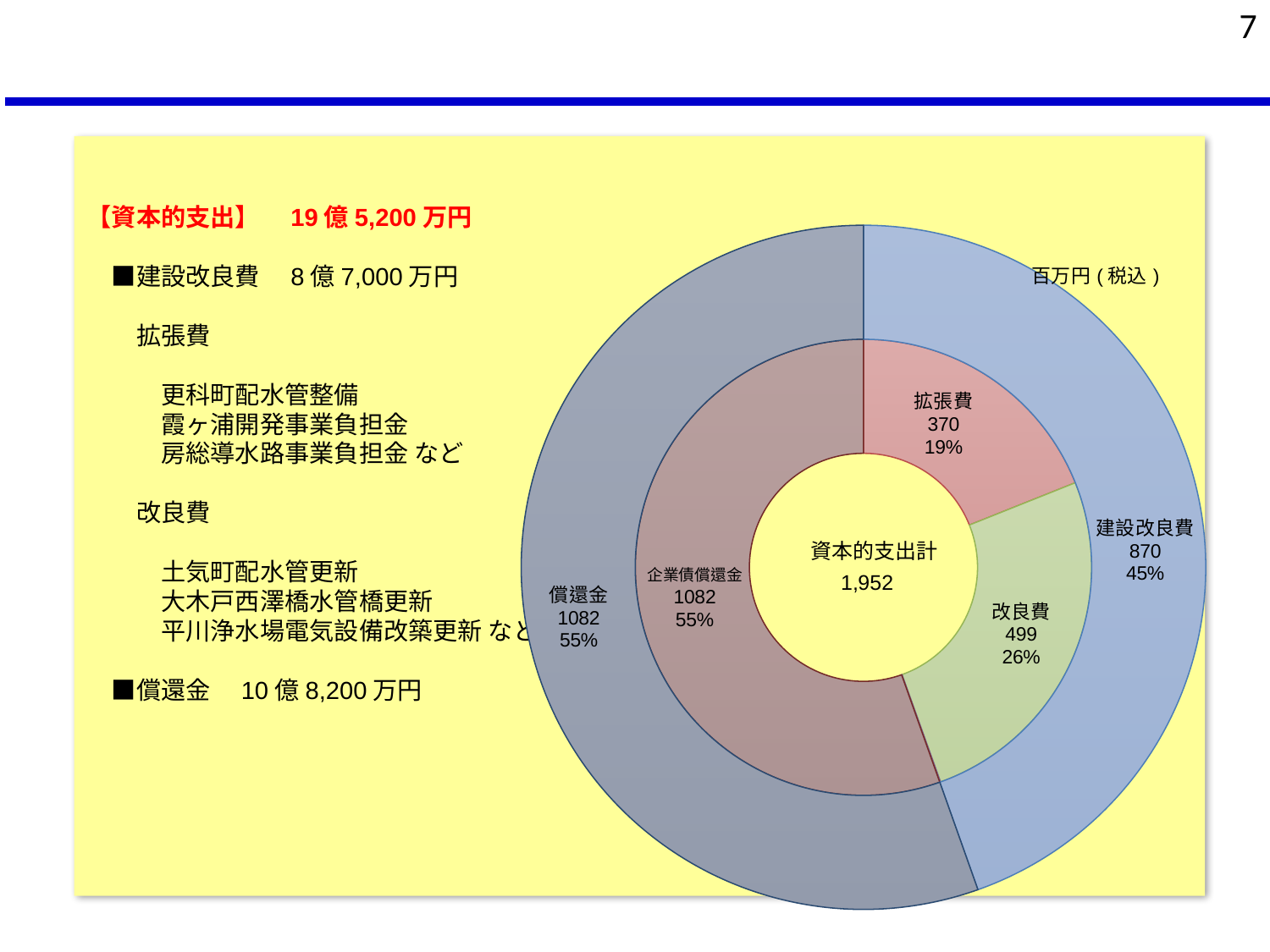

7

【資本的支出】　19億5,200万円

　■建設改良費　8億7,000万円

　　拡張費

　　　更科町配水管整備
　　　霞ヶ浦開発事業負担金
　　　房総導水路事業負担金 など

　　改良費

　　　土気町配水管更新
　　　大木戸西澤橋水管橋更新
　　　平川浄水場電気設備改築更新 など

　■償還金　10億8,200万円

### Chart

| Category |  |  |
|---|---|---|
| 建設改良費 | None | 870.0 |
| 拡張費 | 370.0 | None |
| 改良費 | 499.0 | None |
| 量水器費 | 1.0 | None |
|  | None | None |
|  | None | None |
| 償還金 | None | 1082.0 |
| 企業債償還金 | 1082.0 | None |